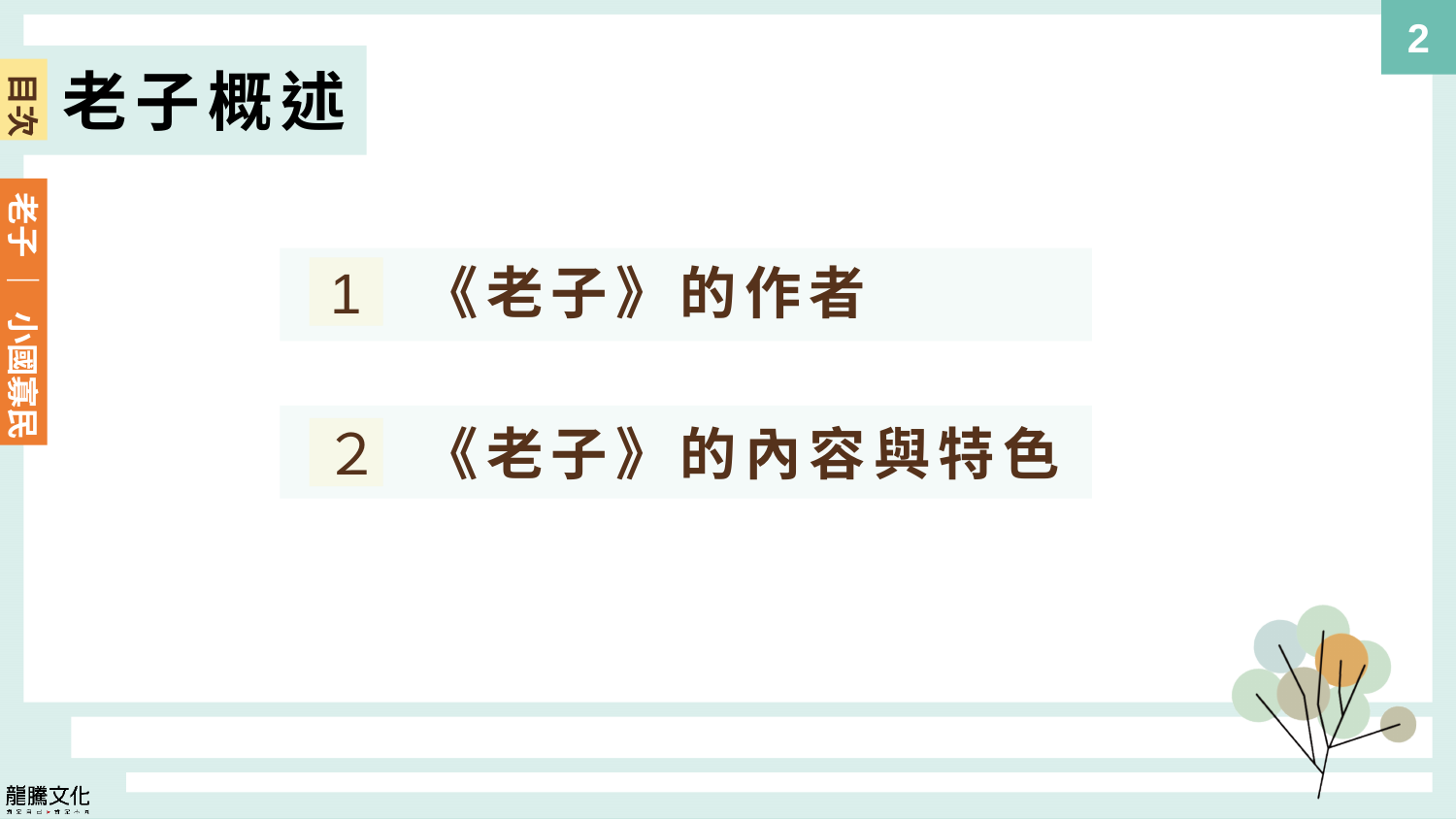

2

老子概述
目次
老子 ｜  小國寡民

《老子》的作者

1

《老子》的內容與特色

２